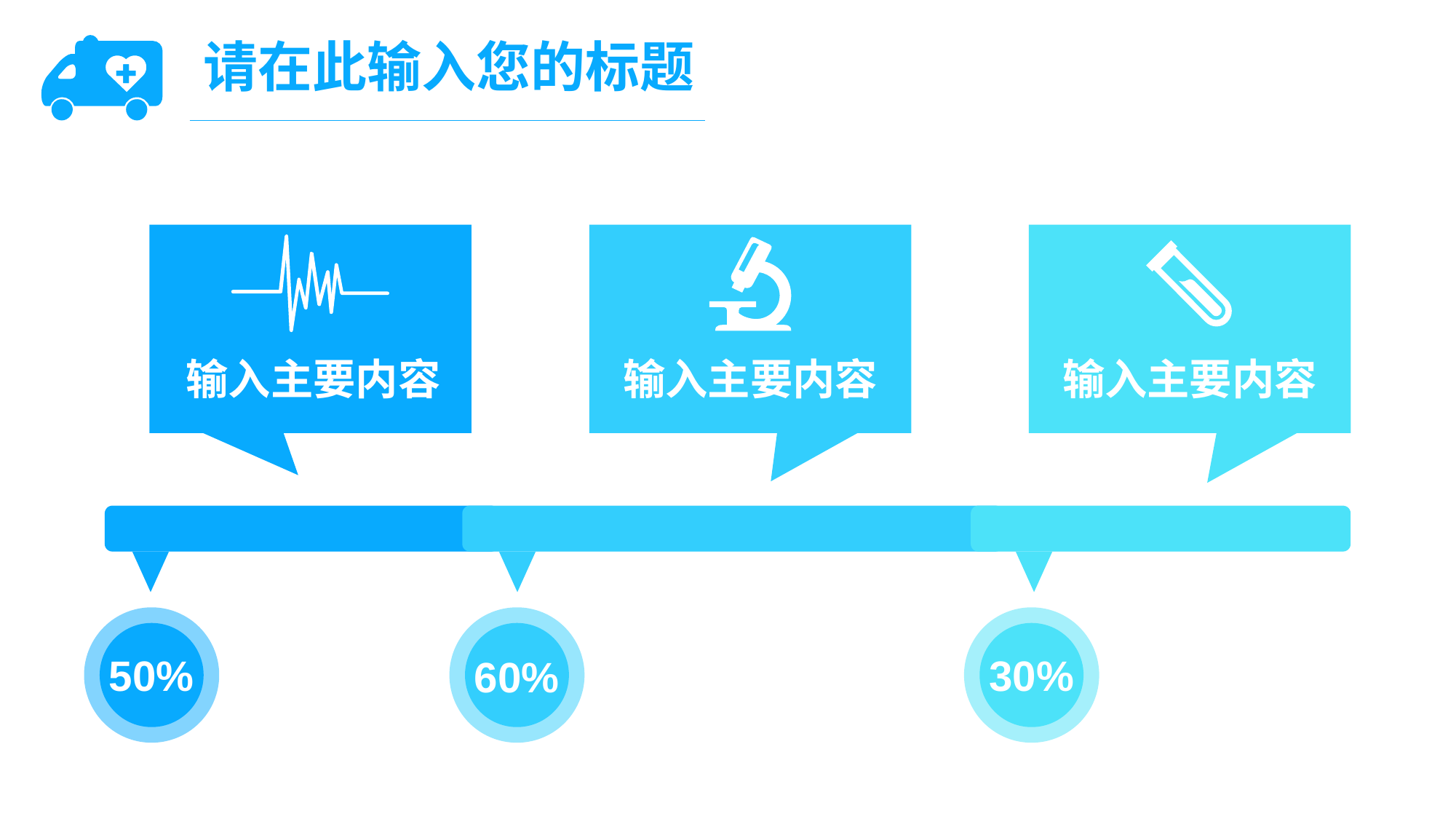

请在此输入您的标题

输入主要内容

输入主要内容

输入主要内容

50%

60%

30%